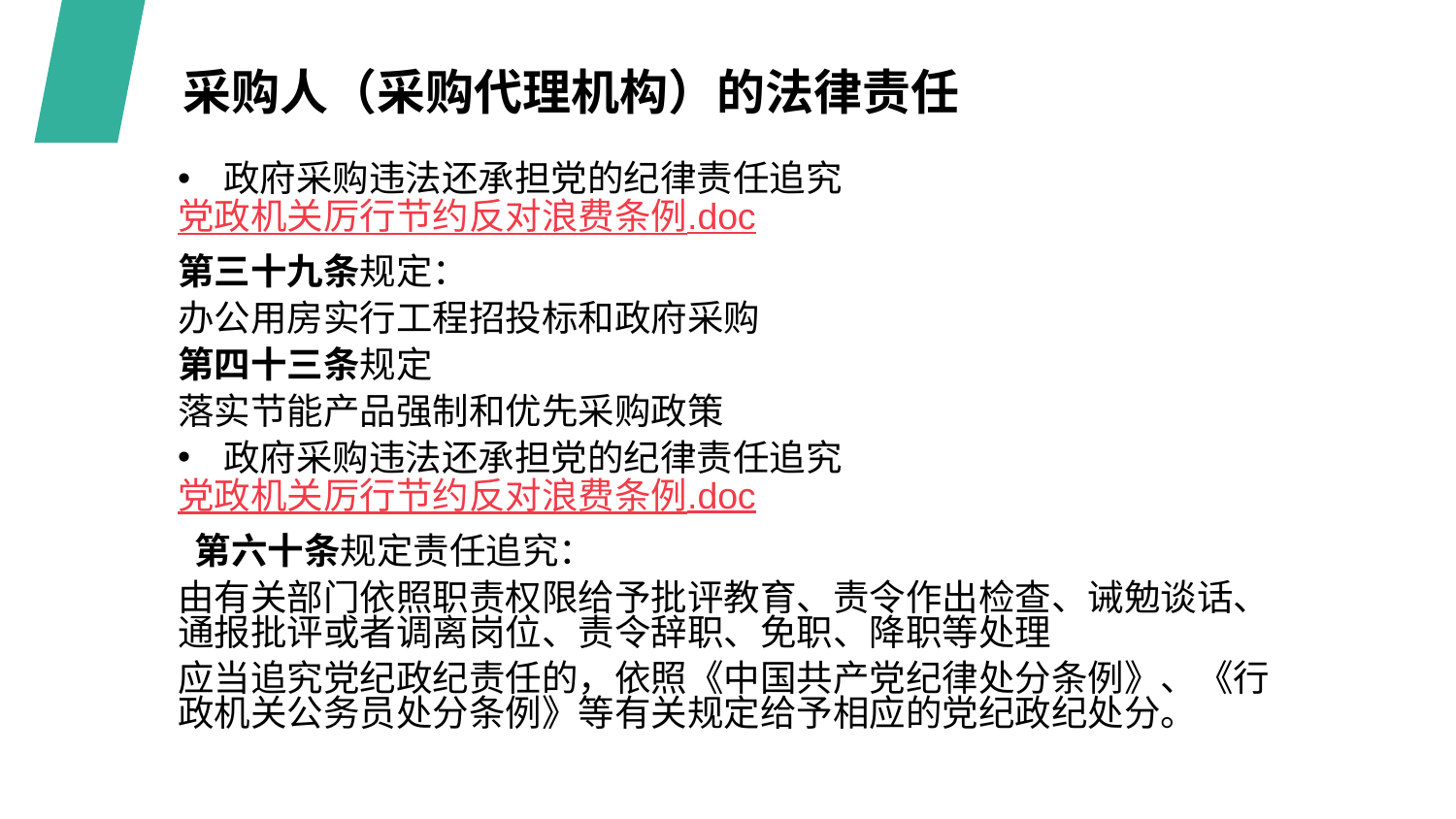

采购人（采购代理机构）的法律责任
政府采购违法还承担党的纪律责任追究
党政机关厉行节约反对浪费条例.doc
第三十九条规定：
办公用房实行工程招投标和政府采购
第四十三条规定
落实节能产品强制和优先采购政策
政府采购违法还承担党的纪律责任追究
党政机关厉行节约反对浪费条例.doc
 第六十条规定责任追究：
由有关部门依照职责权限给予批评教育、责令作出检查、诫勉谈话、通报批评或者调离岗位、责令辞职、免职、降职等处理
应当追究党纪政纪责任的，依照《中国共产党纪律处分条例》、《行政机关公务员处分条例》等有关规定给予相应的党纪政纪处分。